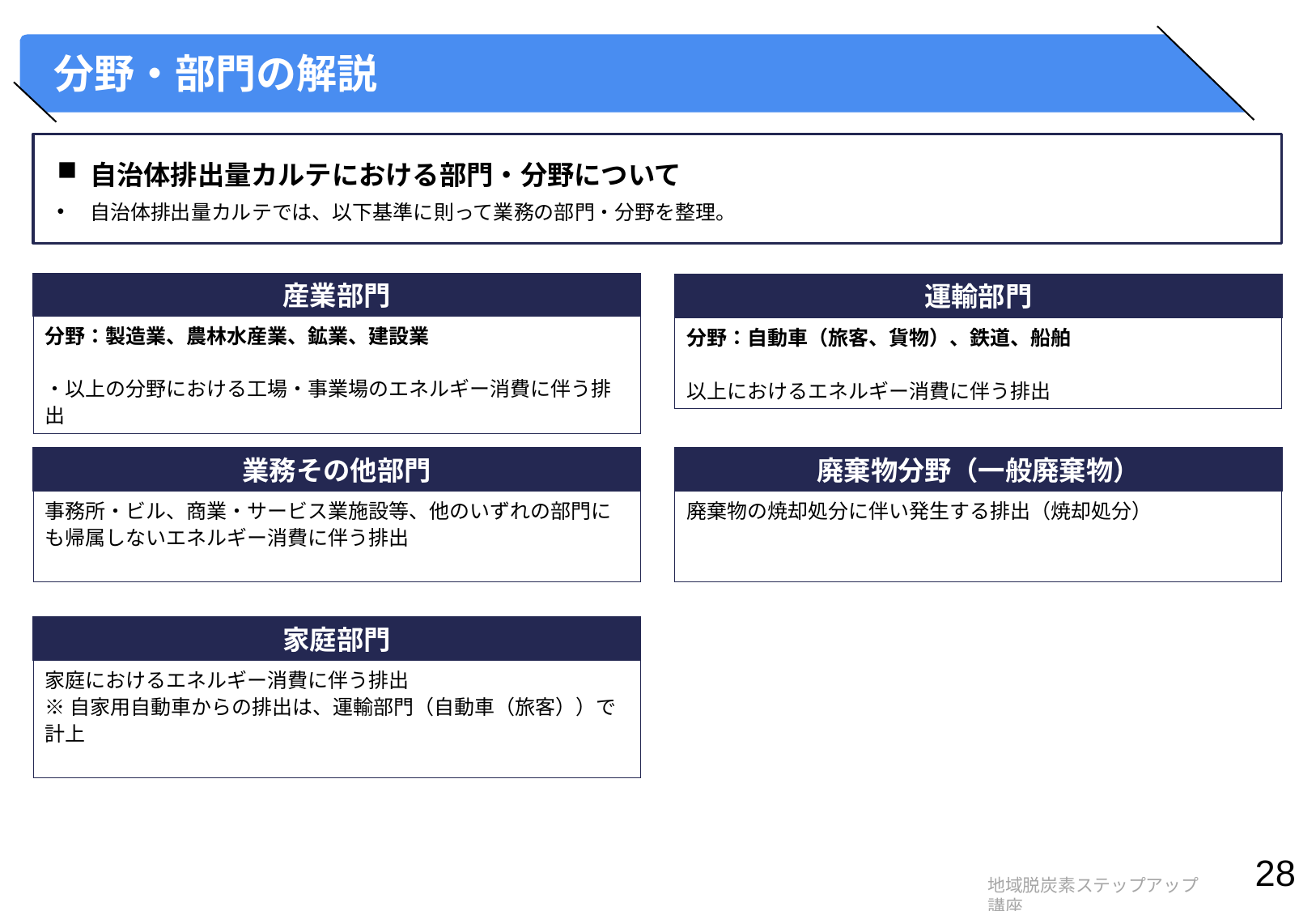

# 分野・部門の解説
自治体排出量カルテにおける部門・分野について
自治体排出量カルテでは、以下基準に則って業務の部門・分野を整理。
産業部門
分野：製造業、農林水産業、鉱業、建設業

・以上の分野における工場・事業場のエネルギー消費に伴う排出
運輸部門
分野：自動車（旅客、貨物）、鉄道、船舶

以上におけるエネルギー消費に伴う排出
業務その他部門
事務所・ビル、商業・サービス業施設等、他のいずれの部門にも帰属しないエネルギー消費に伴う排出

廃棄物分野（一般廃棄物）
廃棄物の焼却処分に伴い発生する排出（焼却処分）

家庭部門
家庭におけるエネルギー消費に伴う排出
※自家用自動車からの排出は、運輸部門（自動車（旅客））で計上